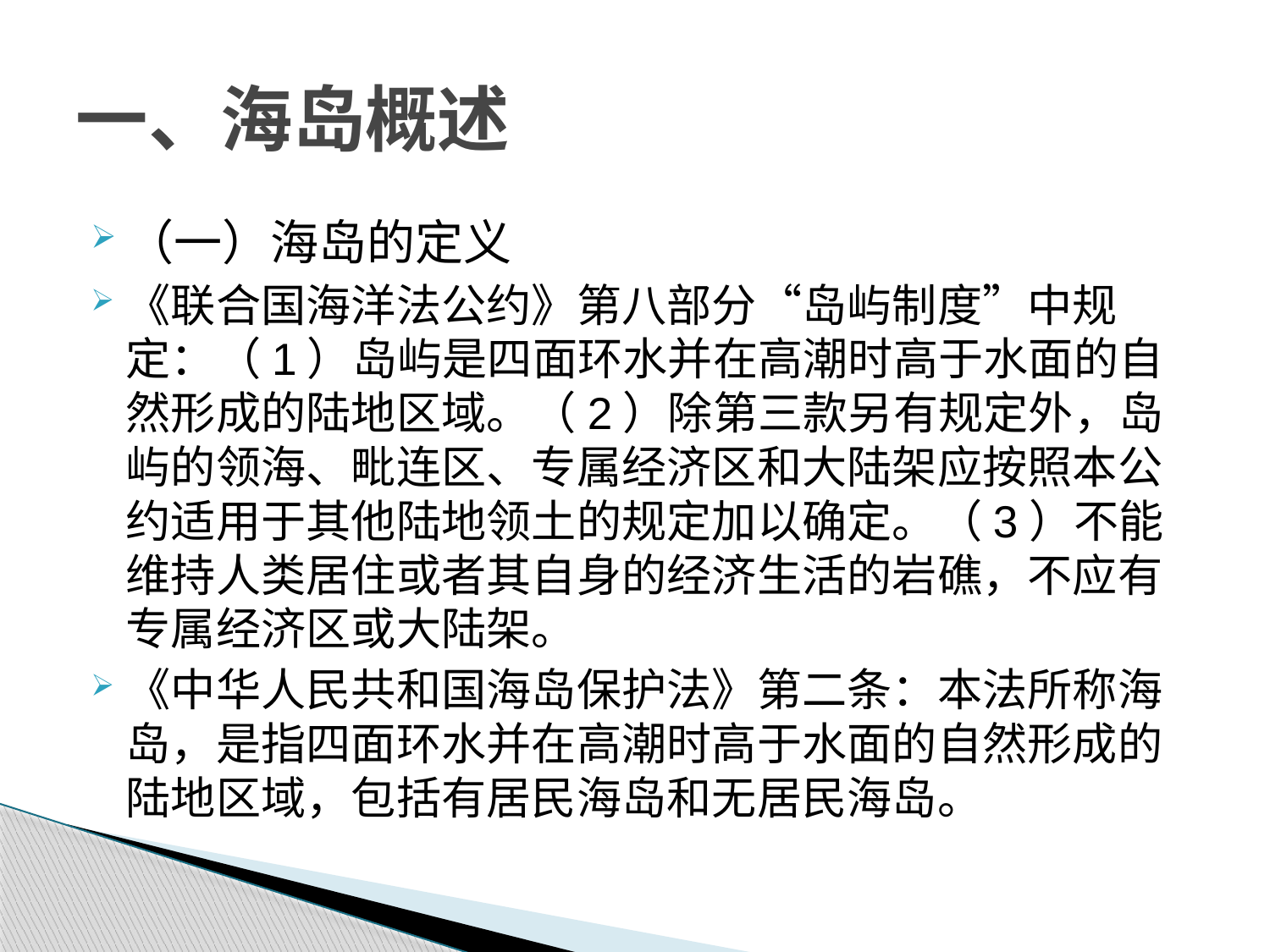

# 一、海岛概述
（一）海岛的定义
《联合国海洋法公约》第八部分“岛屿制度”中规定：（1）岛屿是四面环水并在高潮时高于水面的自然形成的陆地区域。（2）除第三款另有规定外，岛屿的领海、毗连区、专属经济区和大陆架应按照本公约适用于其他陆地领土的规定加以确定。（3）不能维持人类居住或者其自身的经济生活的岩礁，不应有专属经济区或大陆架。
《中华人民共和国海岛保护法》第二条：本法所称海岛，是指四面环水并在高潮时高于水面的自然形成的陆地区域，包括有居民海岛和无居民海岛。